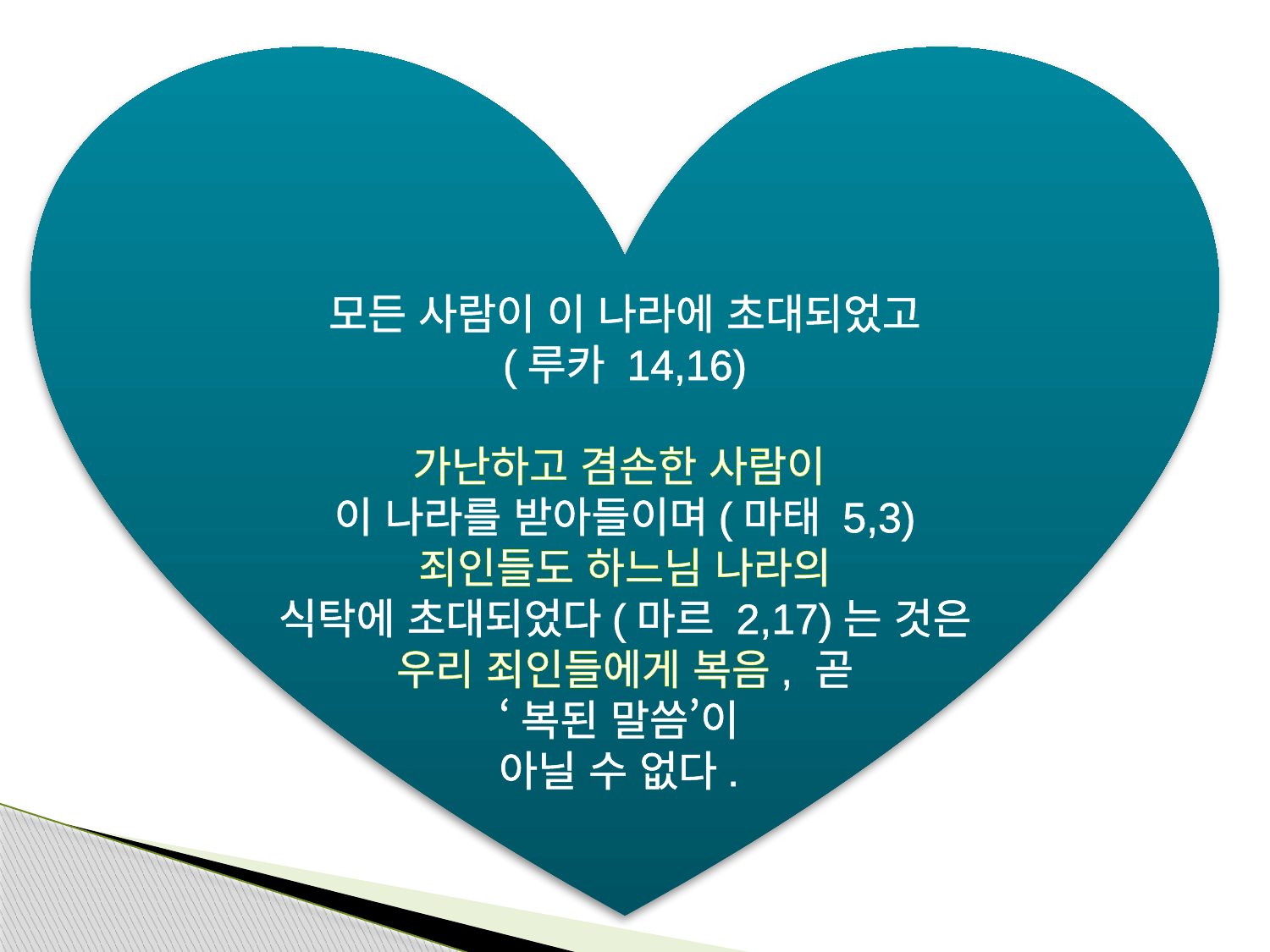

모든 사람이 이 나라에 초대되었고
(루카 14,16)

가난하고 겸손한 사람이
이 나라를 받아들이며(마태 5,3)
죄인들도 하느님 나라의
식탁에 초대되었다(마르 2,17)는 것은
우리 죄인들에게 복음, 곧
‘복된 말씀’이
아닐 수 없다.